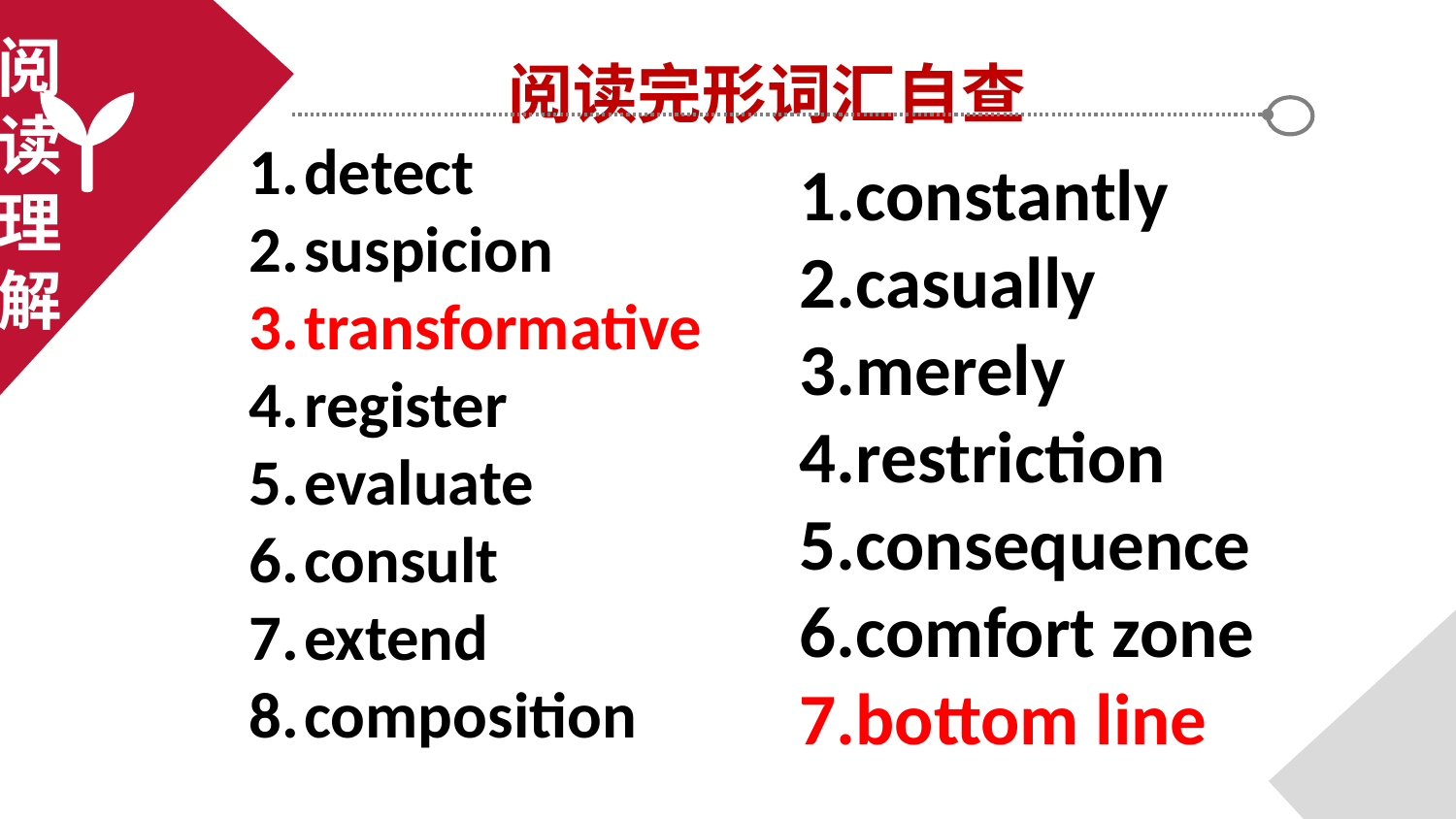

阅读完形词汇自查
阅
读
理
解

constantly
casually
merely
restriction
consequence
comfort zone
bottom line

detect
suspicion
transformative
register
evaluate
consult
extend
composition